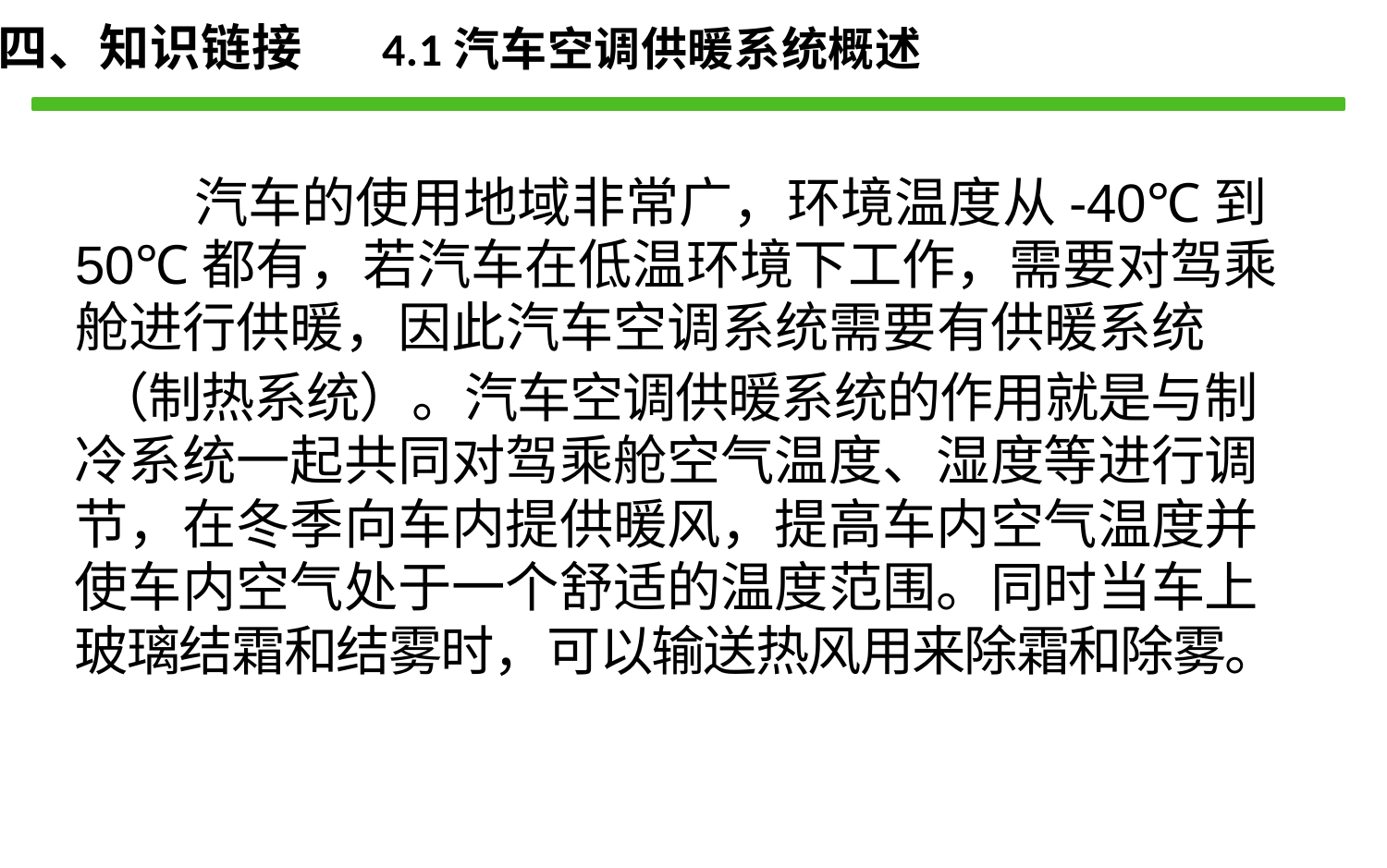

四、知识链接     4.1汽车空调供暖系统概述

汽车的使用地域非常广，环境温度从-40℃到    50℃都有，若汽车在低温环境下工作，需要对驾乘   舱进行供暖，因此汽车空调系统需要有供暖系统
（制热系统）。汽车空调供暖系统的作用就是与制    冷系统一起共同对驾乘舱空气温度、湿度等进行调   节，在冬季向车内提供暖风，提高车内空气温度并   使车内空气处于一个舒适的温度范围。同时当车上   玻璃结霜和结雾时，可以输送热风用来除霜和除雾。